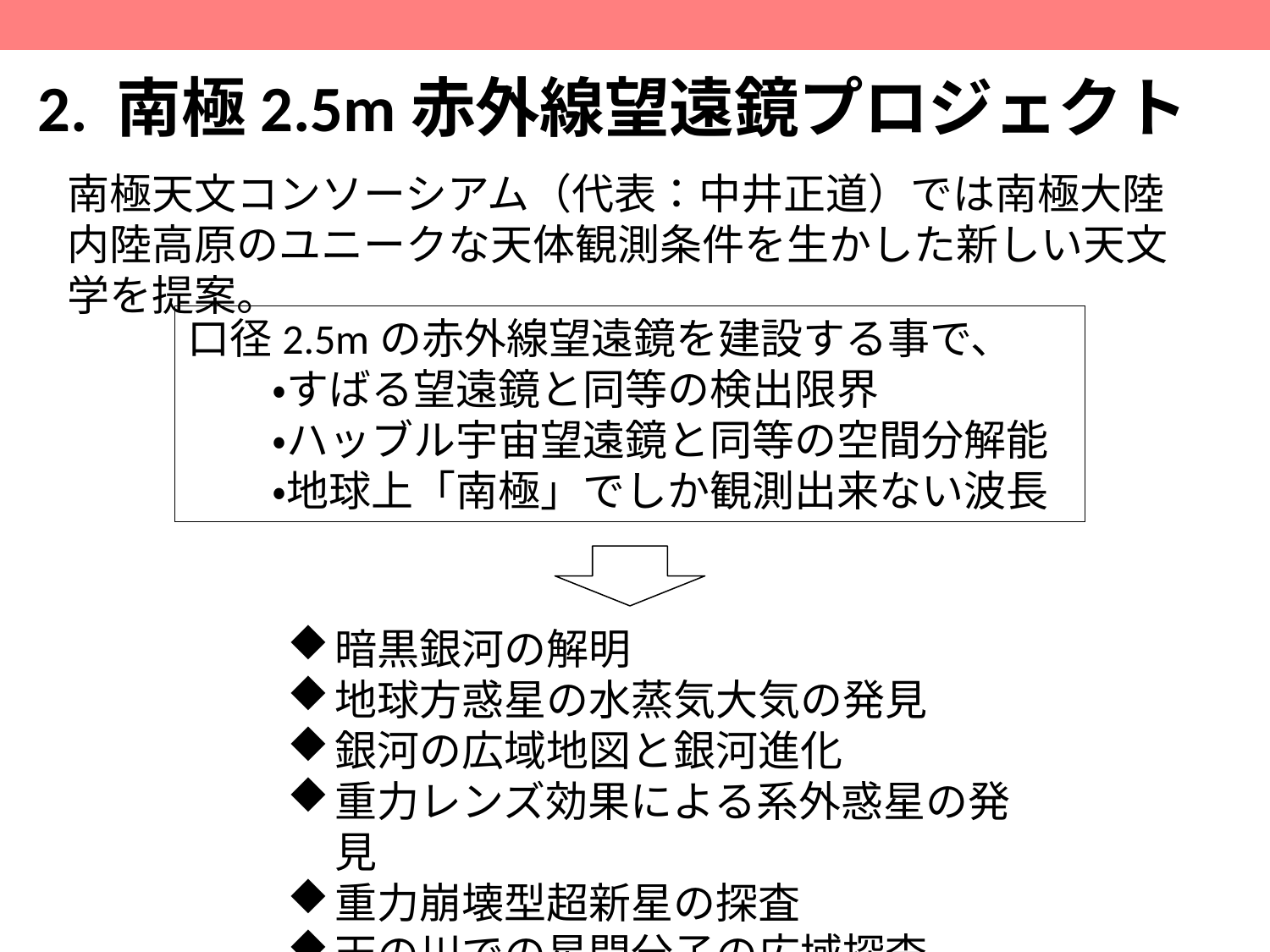

# 2. 南極2.5m赤外線望遠鏡プロジェクト
南極天文コンソーシアム（代表：中井正道）では南極大陸内陸高原のユニークな天体観測条件を生かした新しい天文学を提案。
口径2.5mの赤外線望遠鏡を建設する事で、
　　・すばる望遠鏡と同等の検出限界
　　・ハッブル宇宙望遠鏡と同等の空間分解能
　　・地球上「南極」でしか観測出来ない波長

暗黒銀河の解明
地球方惑星の水蒸気大気の発見
銀河の広域地図と銀河進化
重力レンズ効果による系外惑星の発見
重力崩壊型超新星の探査
天の川での星間分子の広域探査